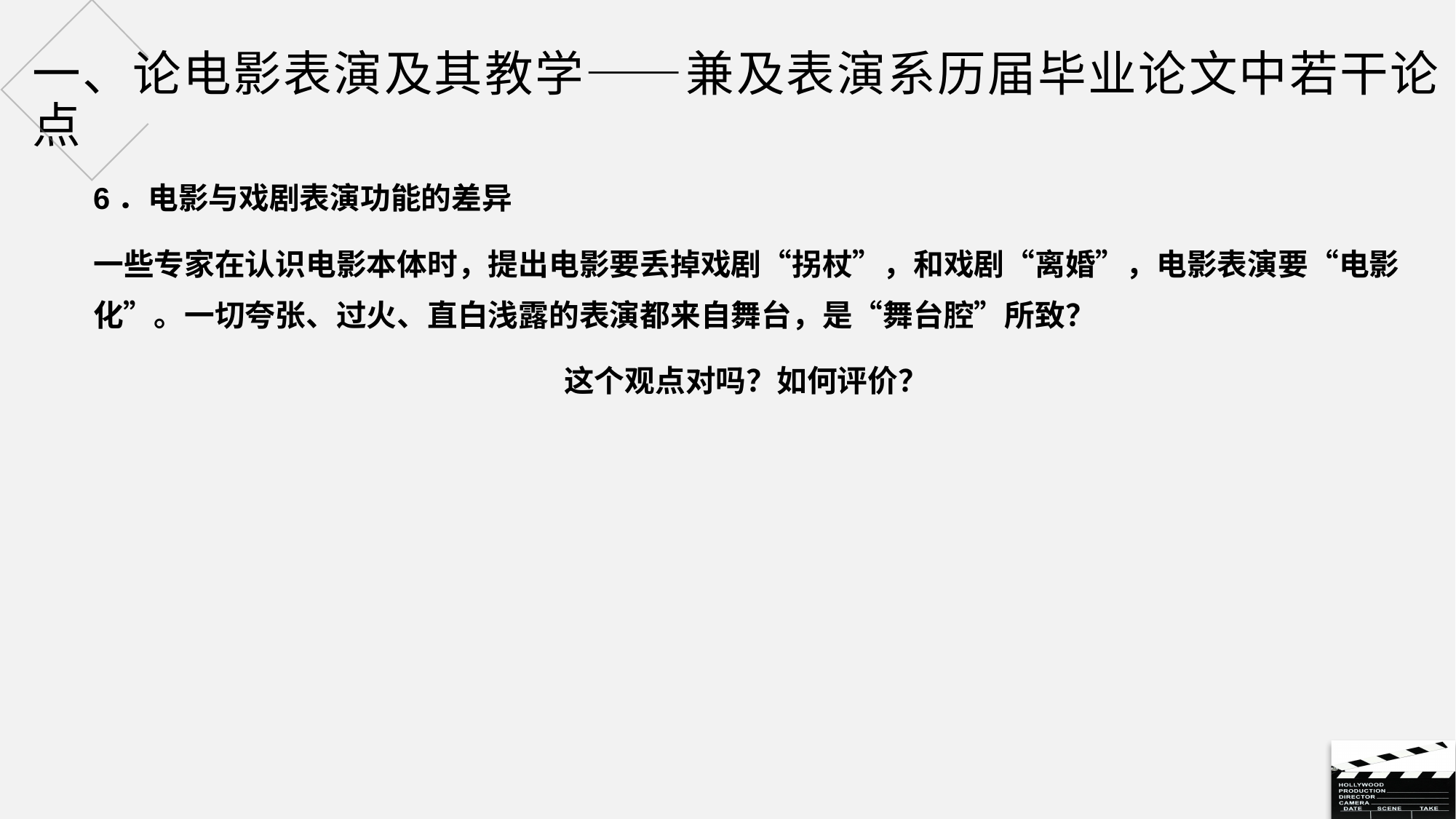

# 一、论电影表演及其教学——兼及表演系历届毕业论文中若干论点
6．电影与戏剧表演功能的差异
一些专家在认识电影本体时，提出电影要丢掉戏剧“拐杖”，和戏剧“离婚”，电影表演要“电影化”。一切夸张、过火、直白浅露的表演都来自舞台，是“舞台腔”所致？
这个观点对吗？如何评价？